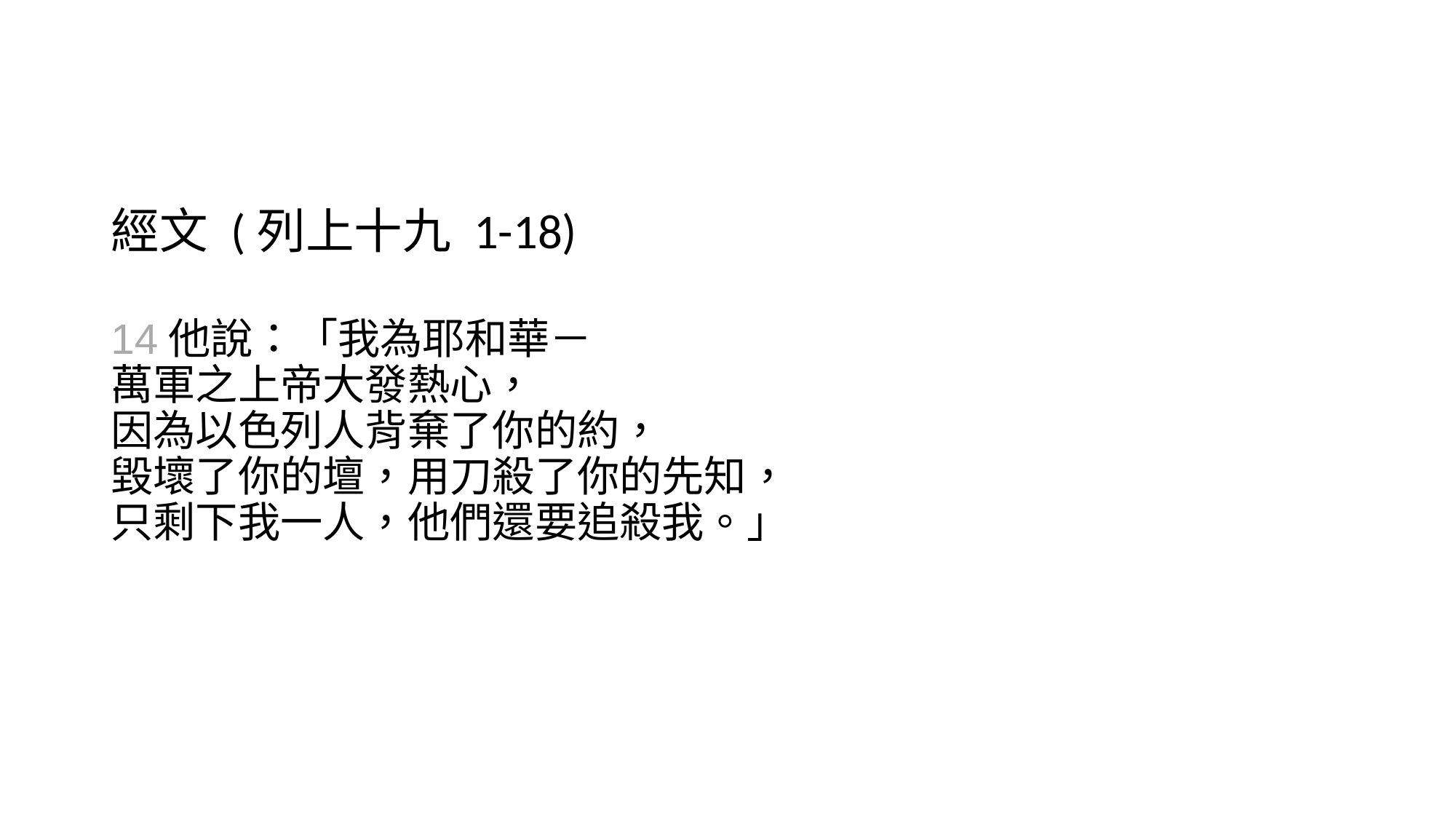

# 經文 (列上十九 1-18) 14他說：「我為耶和華－ 萬軍之上帝大發熱心， 因為以色列人背棄了你的約， 毀壞了你的壇，用刀殺了你的先知， 只剩下我一人，他們還要追殺我。」